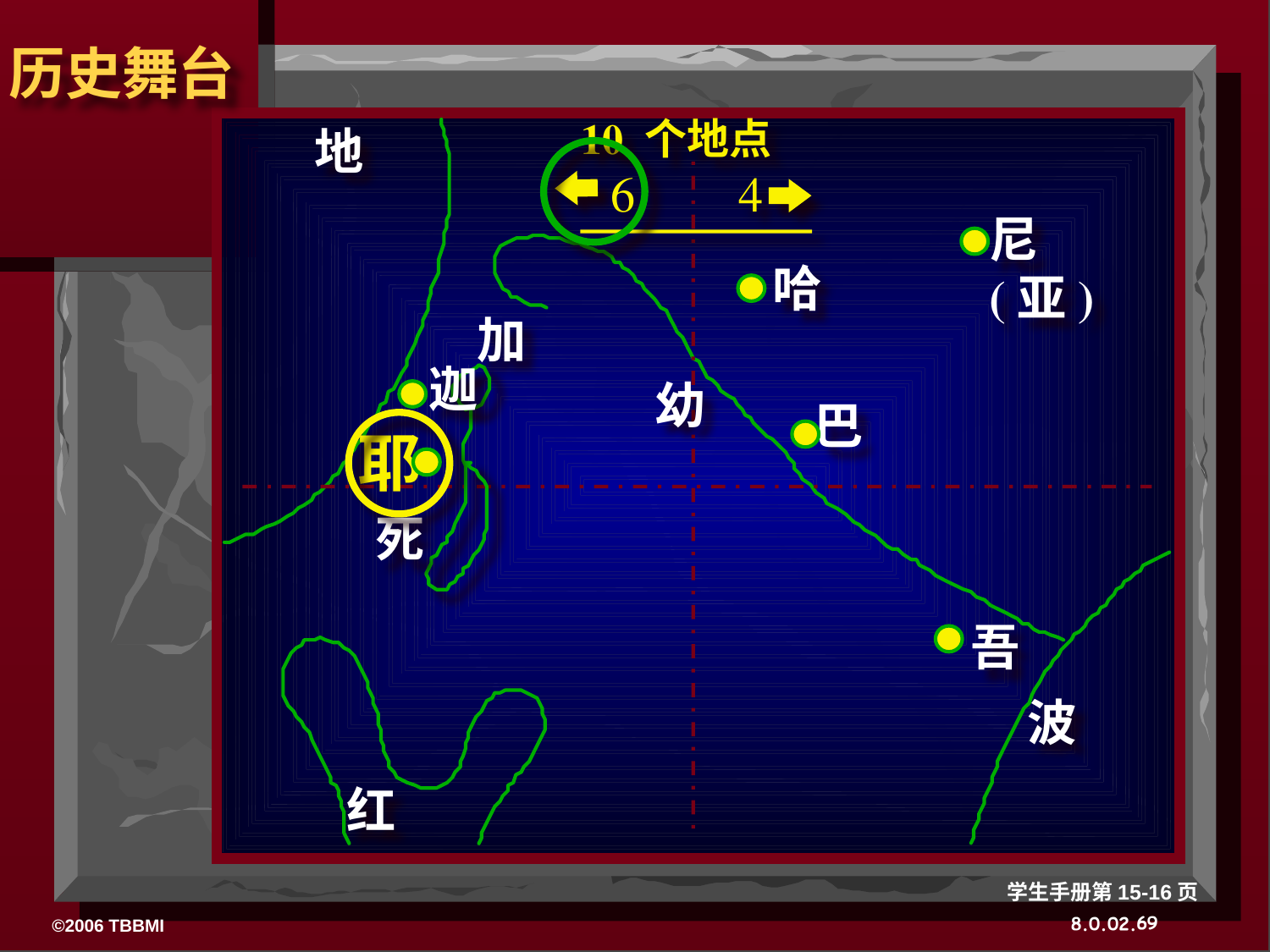

10 个地点
 地

6
4

尼(亚)

哈

加
迦

幼

巴

耶

死

吾

波
红
学生手册第15-16页
69